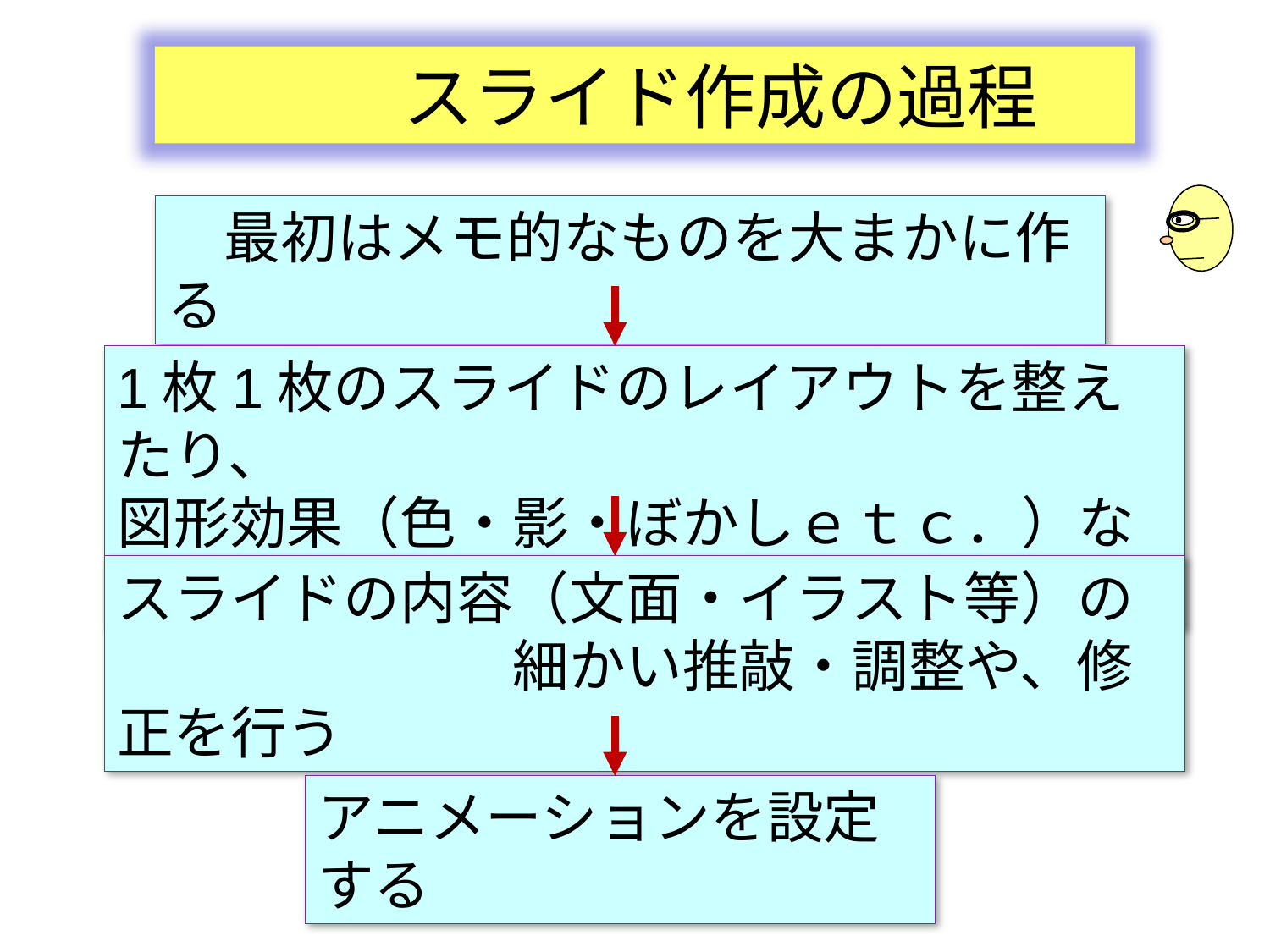

スライド作成の過程

　最初はメモ的なものを大まかに作る
1枚1枚のスライドのレイアウトを整えたり、
図形効果（色・影・ぼかしｅｔｃ．）などを加える
スライドの内容（文面・イラスト等）の
　　　　　　　細かい推敲・調整や、修正を行う
アニメーションを設定する